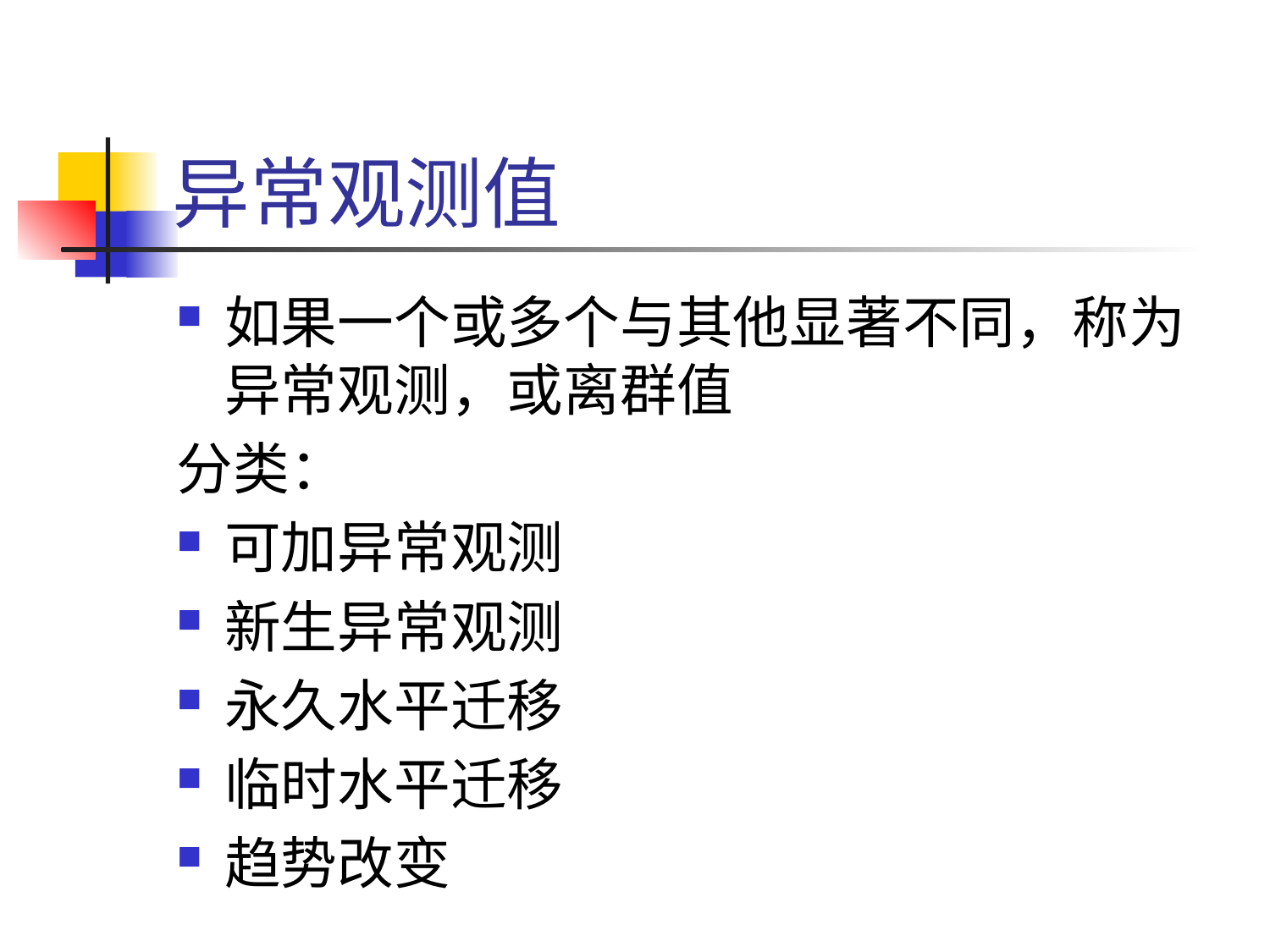

# 异常观测值
如果一个或多个与其他显著不同，称为异常观测，或离群值
分类：
可加异常观测
新生异常观测
永久水平迁移
临时水平迁移
趋势改变